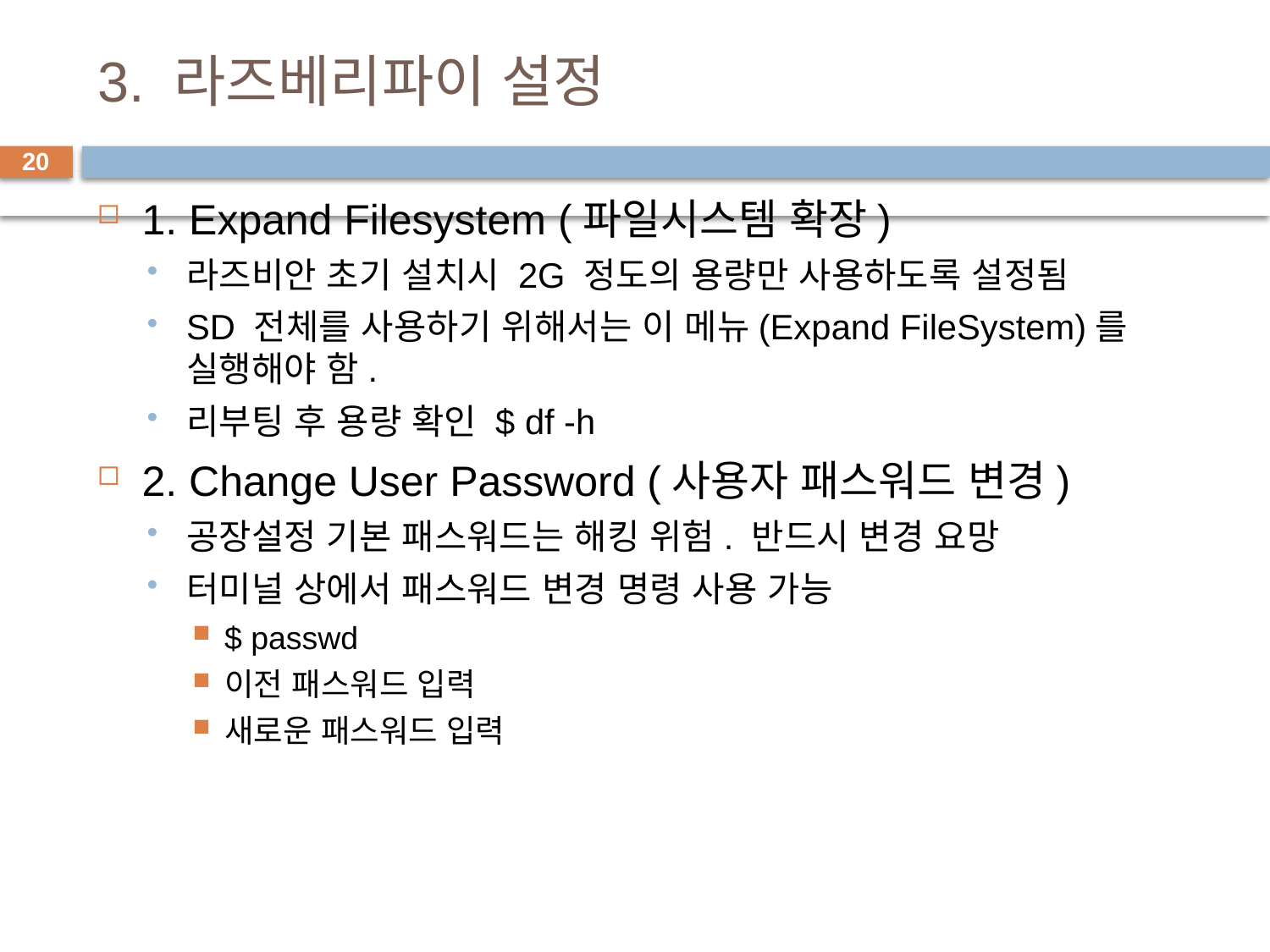

# 3. 라즈베리파이 설정
20
1. Expand Filesystem (파일시스템 확장)
라즈비안 초기 설치시 2G 정도의 용량만 사용하도록 설정됨
SD 전체를 사용하기 위해서는 이 메뉴(Expand FileSystem)를 실행해야 함.
리부팅 후 용량 확인 $ df -h
2. Change User Password (사용자 패스워드 변경)
공장설정 기본 패스워드는 해킹 위험. 반드시 변경 요망
터미널 상에서 패스워드 변경 명령 사용 가능
$ passwd
이전 패스워드 입력
새로운 패스워드 입력